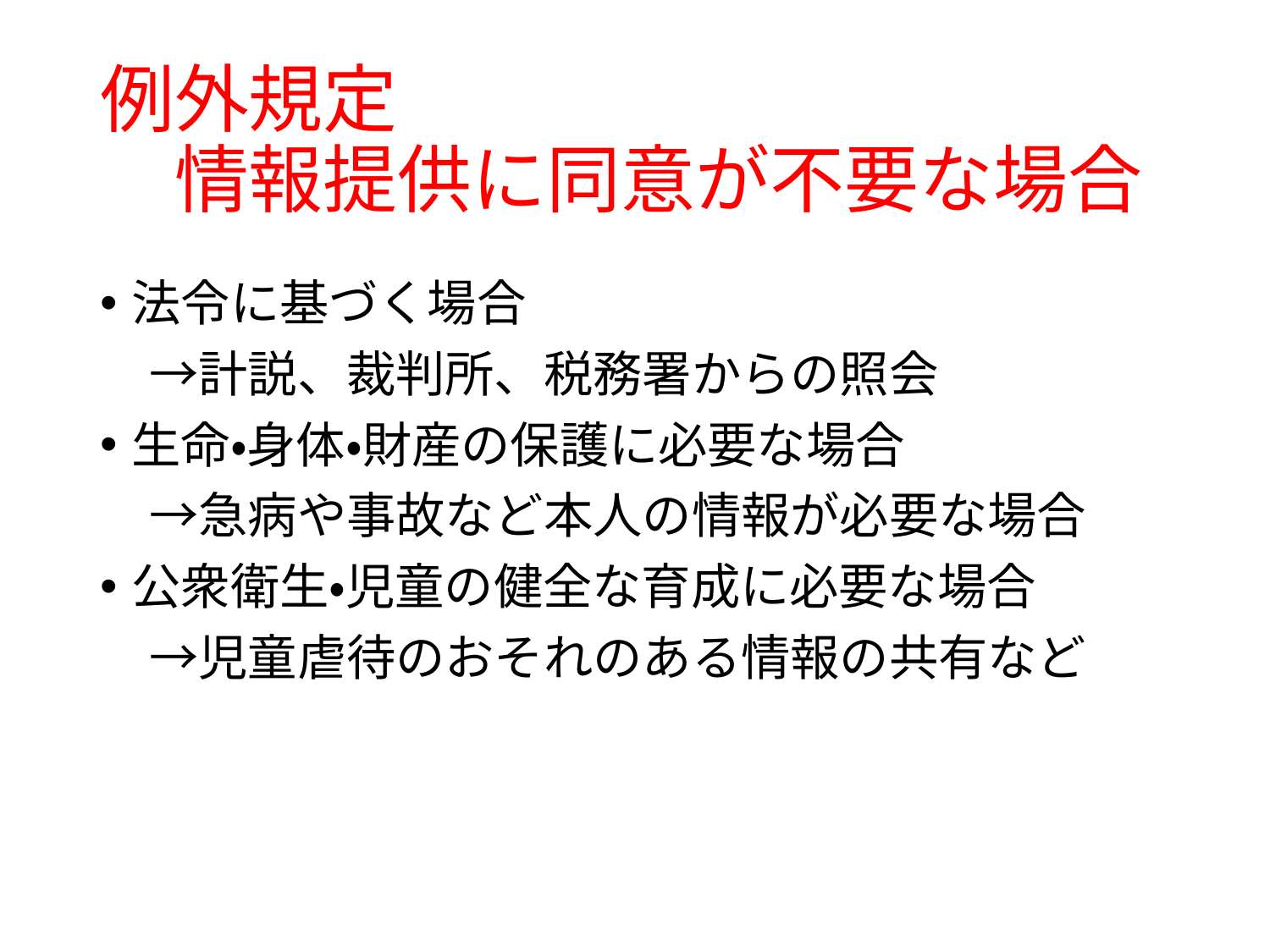

# 例外規定 　情報提供に同意が不要な場合
法令に基づく場合
　→計説、裁判所、税務署からの照会
生命・身体・財産の保護に必要な場合
　→急病や事故など本人の情報が必要な場合
公衆衛生・児童の健全な育成に必要な場合
　→児童虐待のおそれのある情報の共有など